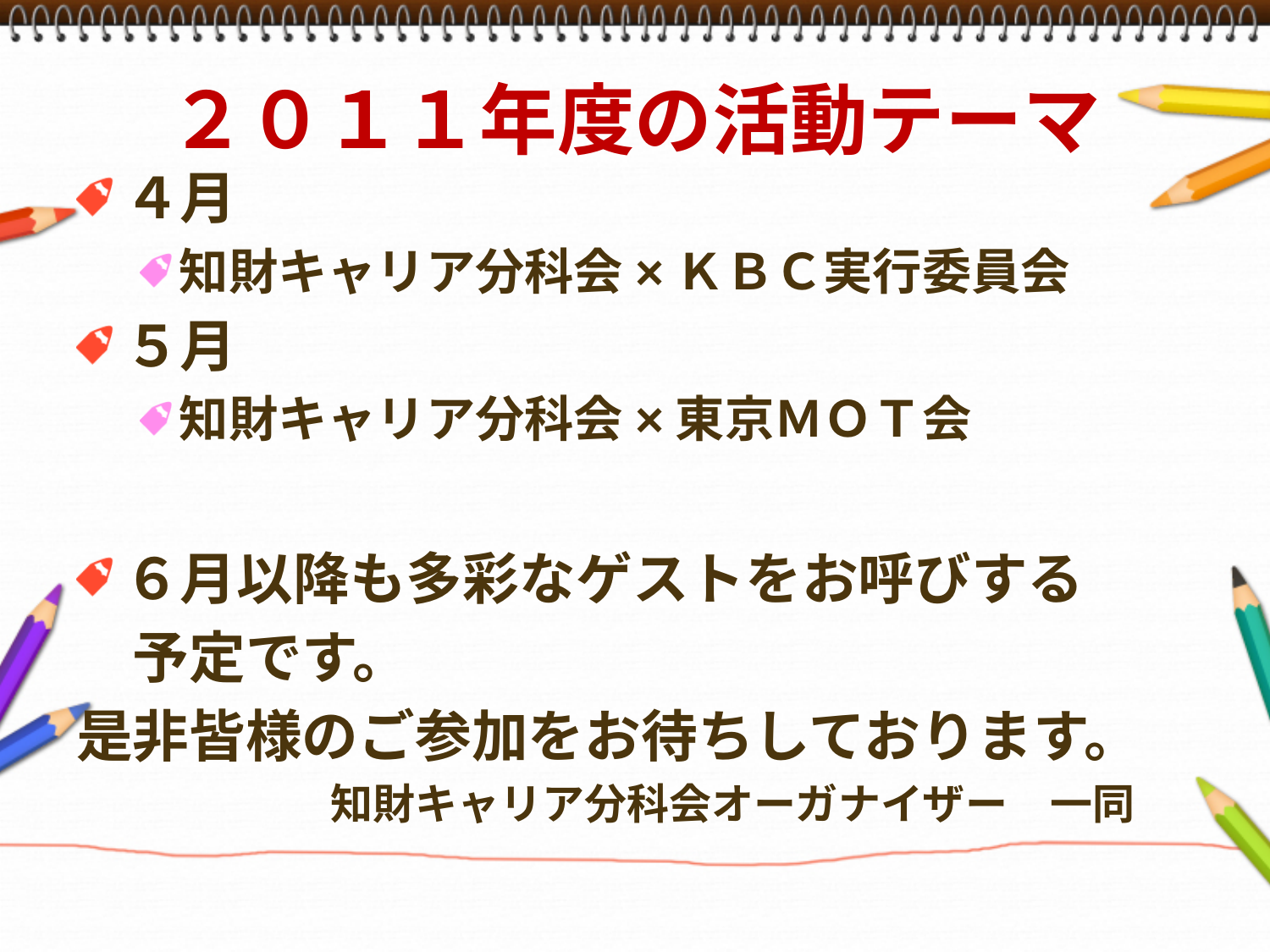

# ２０１１年度の活動テーマ
４月
知財キャリア分科会×ＫＢＣ実行委員会
５月
知財キャリア分科会×東京ＭＯＴ会

６月以降も多彩なゲストをお呼びする
　予定です。
是非皆様のご参加をお待ちしております。
		知財キャリア分科会オーガナイザー　一同